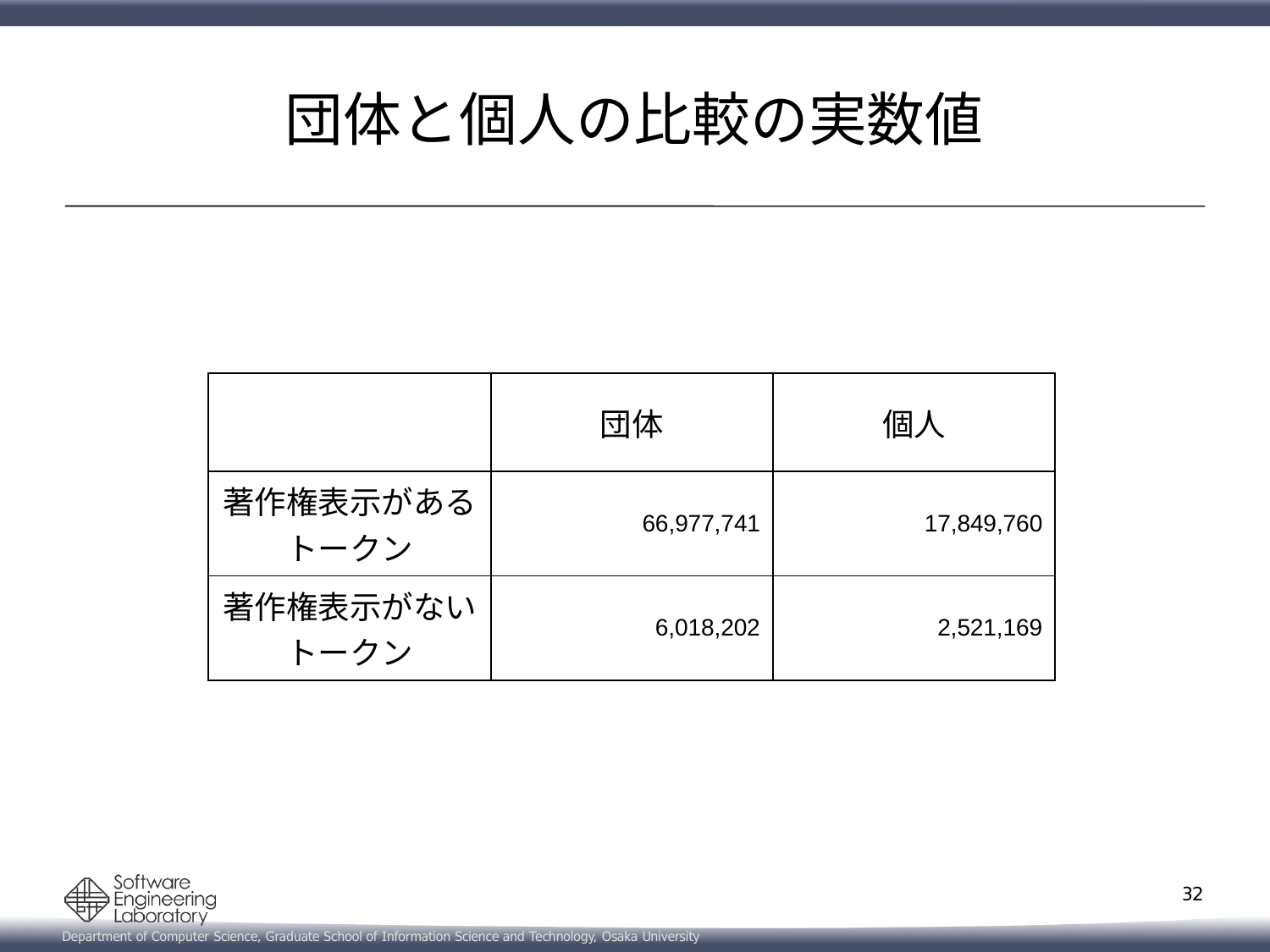

# 団体と個人の比較の実数値
|  | 団体 | 個人 |
| --- | --- | --- |
| 著作権表示があるトークン | 66,977,741 | 17,849,760 |
| 著作権表示がないトークン | 6,018,202 | 2,521,169 |
32